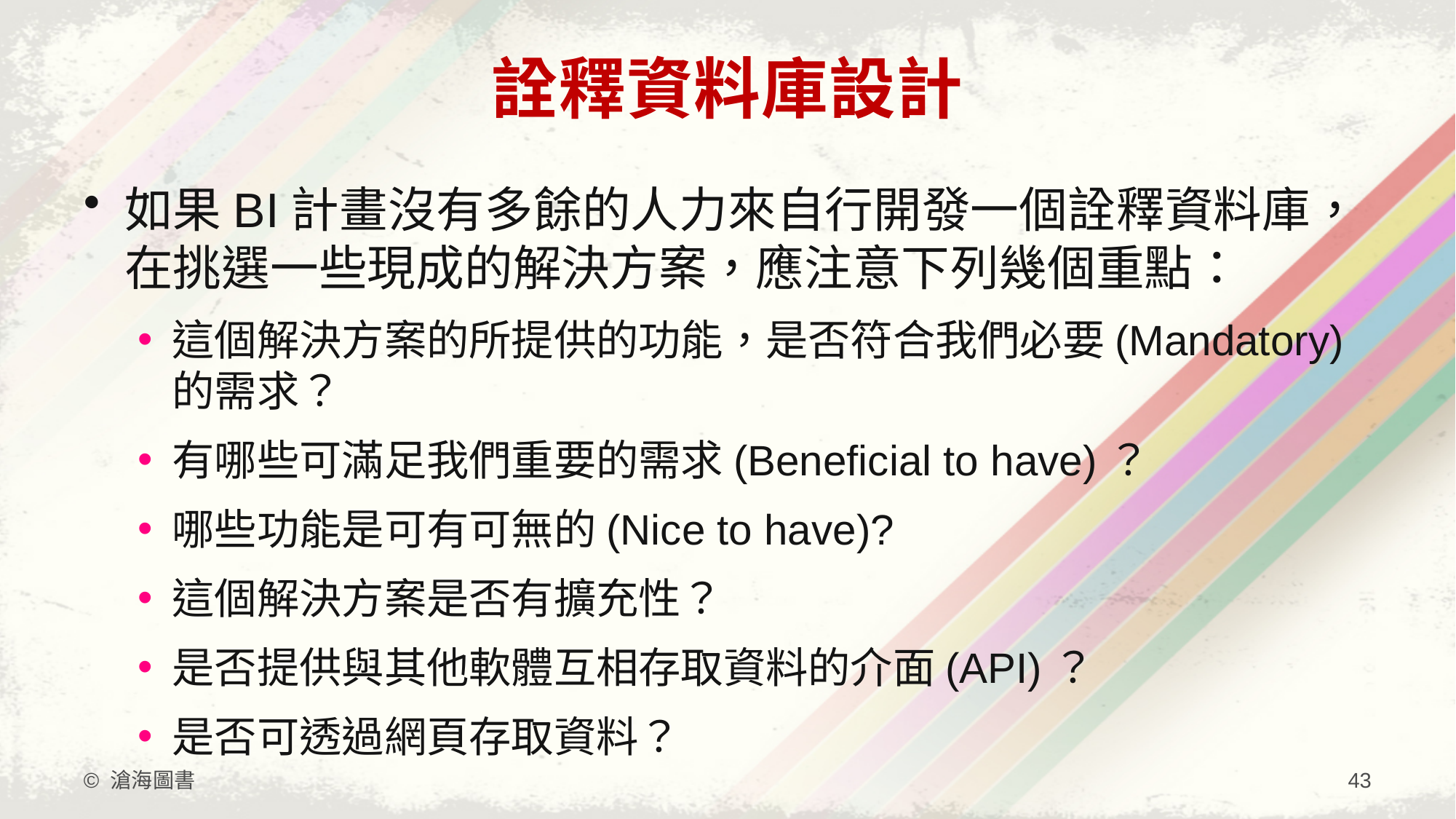

# 詮釋資料庫設計
如果BI計畫沒有多餘的人力來自行開發一個詮釋資料庫，在挑選一些現成的解決方案，應注意下列幾個重點：
這個解決方案的所提供的功能，是否符合我們必要(Mandatory)的需求？
有哪些可滿足我們重要的需求(Beneficial to have)？
哪些功能是可有可無的(Nice to have)?
這個解決方案是否有擴充性？
是否提供與其他軟體互相存取資料的介面(API)？
是否可透過網頁存取資料？
© 滄海圖書

43